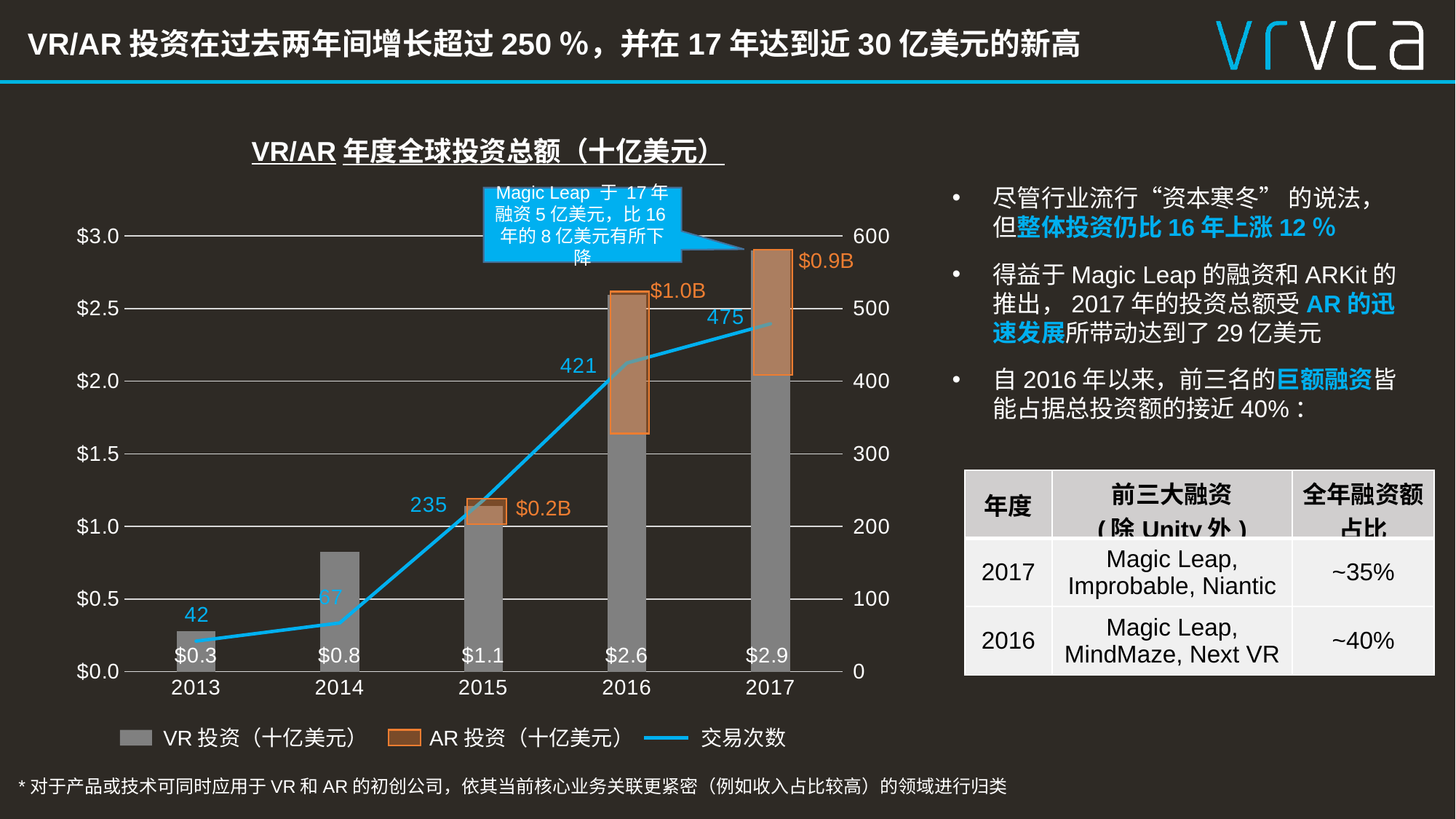

VR/AR投资在过去两年间增长超过250％，并在17年达到近30亿美元的新高
VR/AR年度全球投资总额（十亿美元）

### Chart

| Category | Disclosed Funding ($M) | Deals |
|---|---|---|
| 2013 | 0.278 | 42.0 |
| 2014 | 0.825 | 67.0 |
| 2015 | 1.1402 | 236.0 |
| 2016 | 2.594 | 425.0 |
| 2017 | 2.9015 | 479.0 |
尽管行业流行“资本寒冬” 的说法，但整体投资仍比16年上涨12％
得益于Magic Leap的融资和ARKit的推出，2017年的投资总额受AR的迅速发展所带动达到了29亿美元
自2016年以来，前三名的巨额融资皆能占据总投资额的接近40%：
Magic Leap 于 17年融资5亿美元，比16年的8亿美元有所下降
$0.9B

$1.0B

| 年度 | 前三大融资 (除Unity外) | 全年融资额占比 |
| --- | --- | --- |
| 2017 | Magic Leap, Improbable, Niantic | ~35% |
| 2016 | Magic Leap, MindMaze, Next VR | ~40% |
$0.2B

VR投资（十亿美元）
AR投资（十亿美元）
交易次数

*对于产品或技术可同时应用于VR和AR的初创公司，依其当前核心业务关联更紧密（例如收入占比较高）的领域进行归类